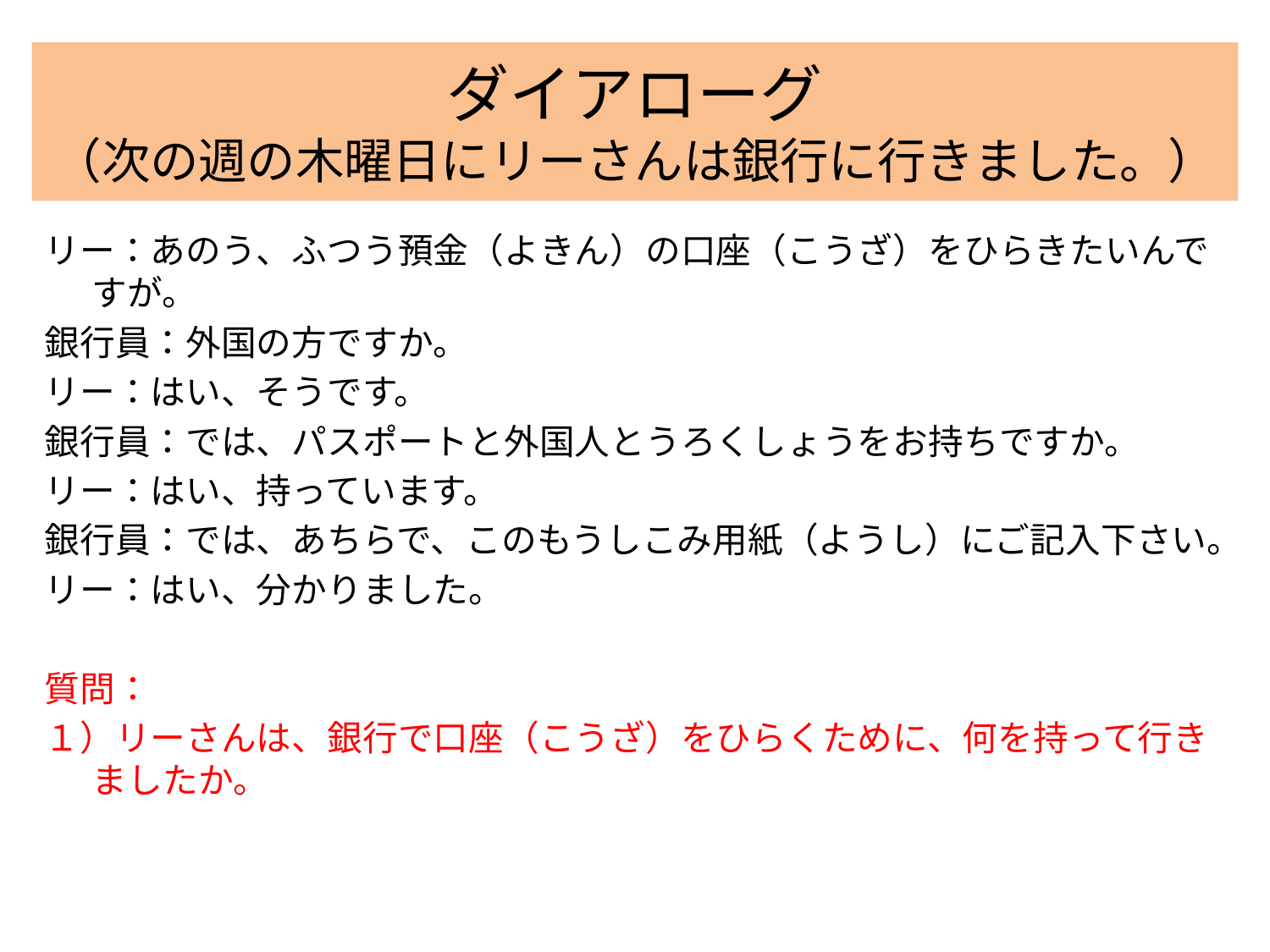

# ダイアローグ （次の週の木曜日にリーさんは銀行に行きました。）
リー：あのう、ふつう預金（よきん）の口座（こうざ）をひらきたいんですが。
銀行員：外国の方ですか。
リー：はい、そうです。
銀行員：では、パスポートと外国人とうろくしょうをお持ちですか。
リー：はい、持っています。
銀行員：では、あちらで、このもうしこみ用紙（ようし）にご記入下さい。
リー：はい、分かりました。

質問：
１）リーさんは、銀行で口座（こうざ）をひらくために、何を持って行きましたか。